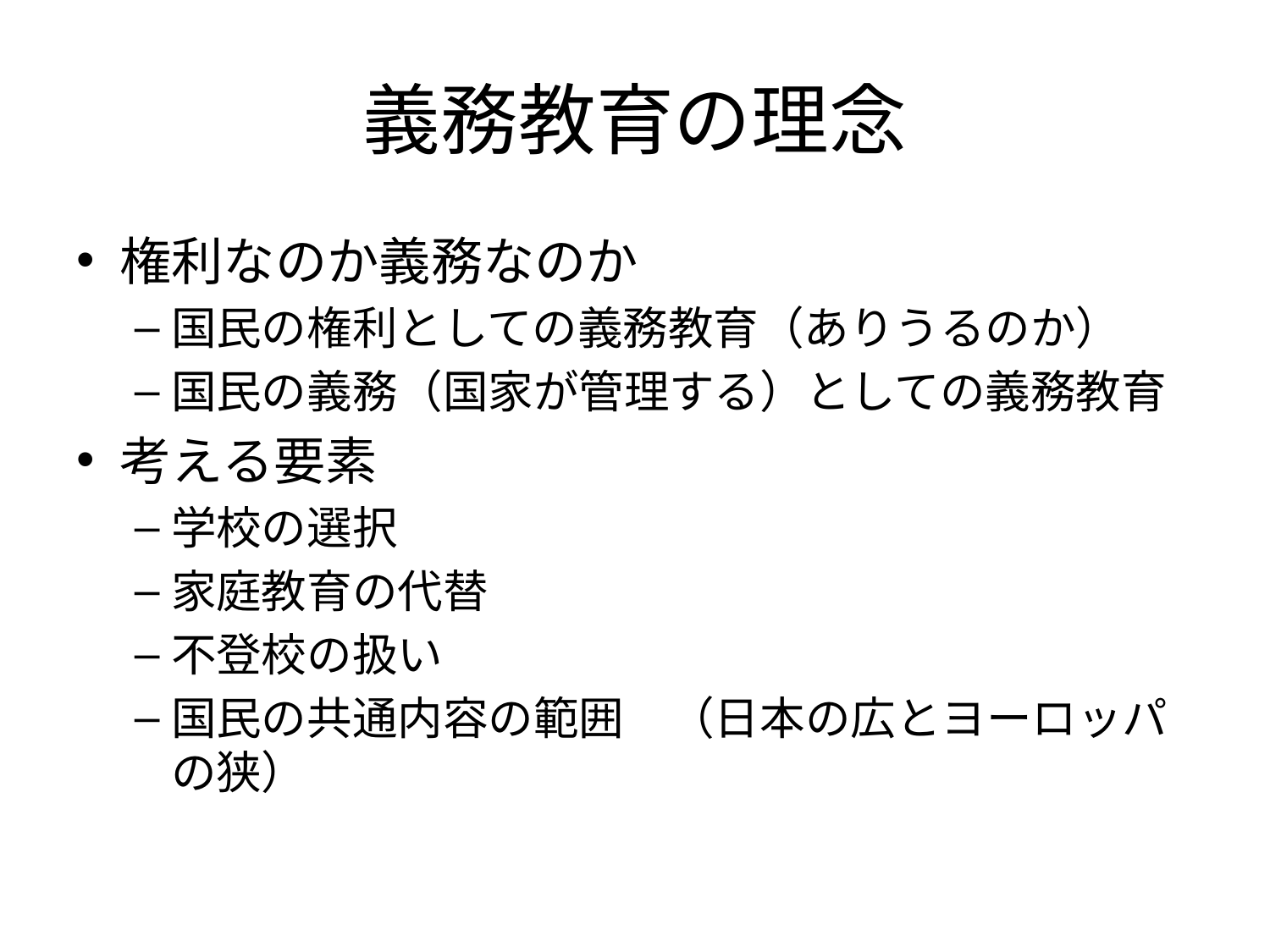

# 義務教育の理念
権利なのか義務なのか
国民の権利としての義務教育（ありうるのか）
国民の義務（国家が管理する）としての義務教育
考える要素
学校の選択
家庭教育の代替
不登校の扱い
国民の共通内容の範囲　（日本の広とヨーロッパの狭）